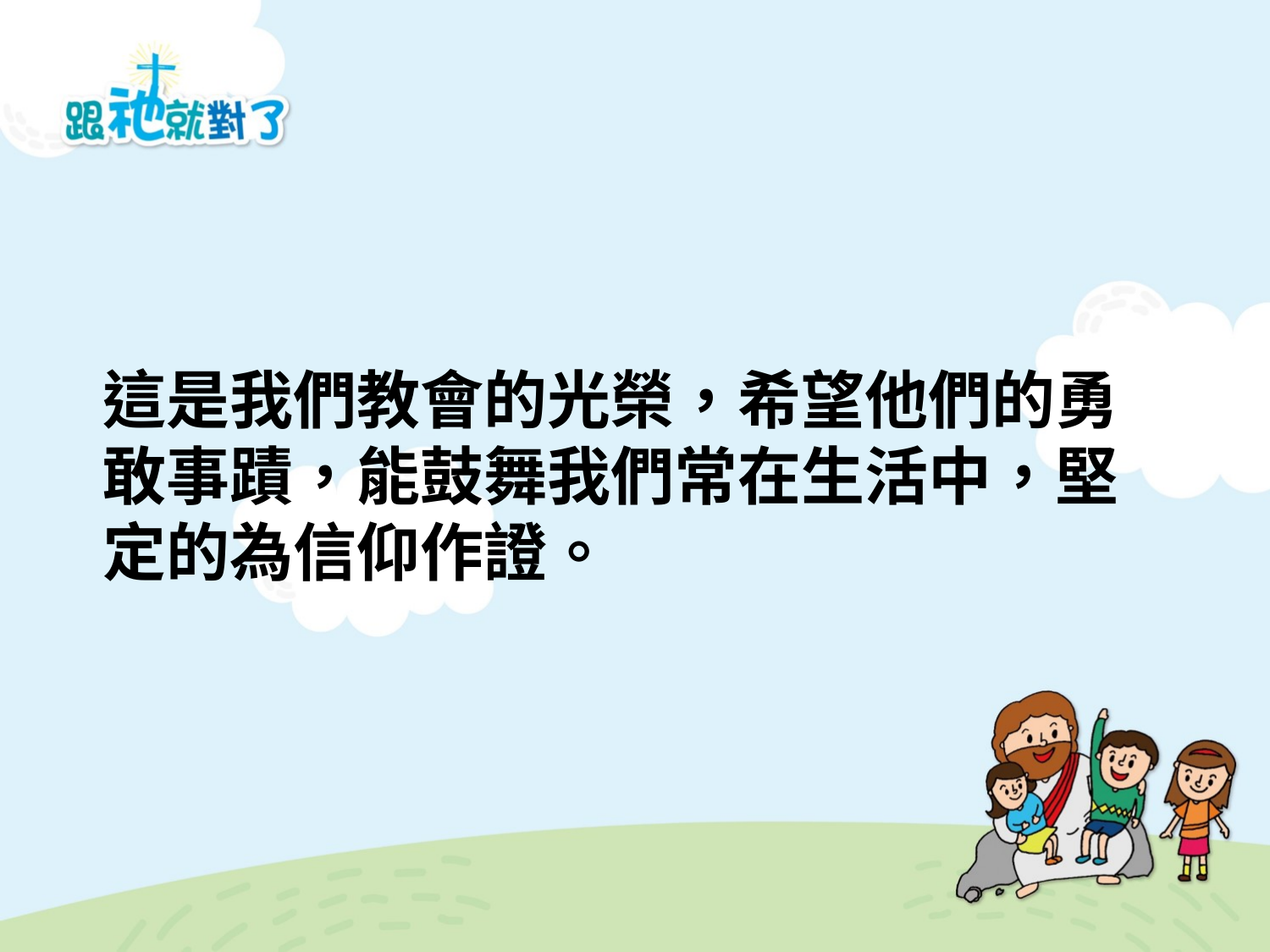

這是我們教會的光榮，希望他們的勇敢事蹟，能鼓舞我們常在生活中，堅定的為信仰作證。